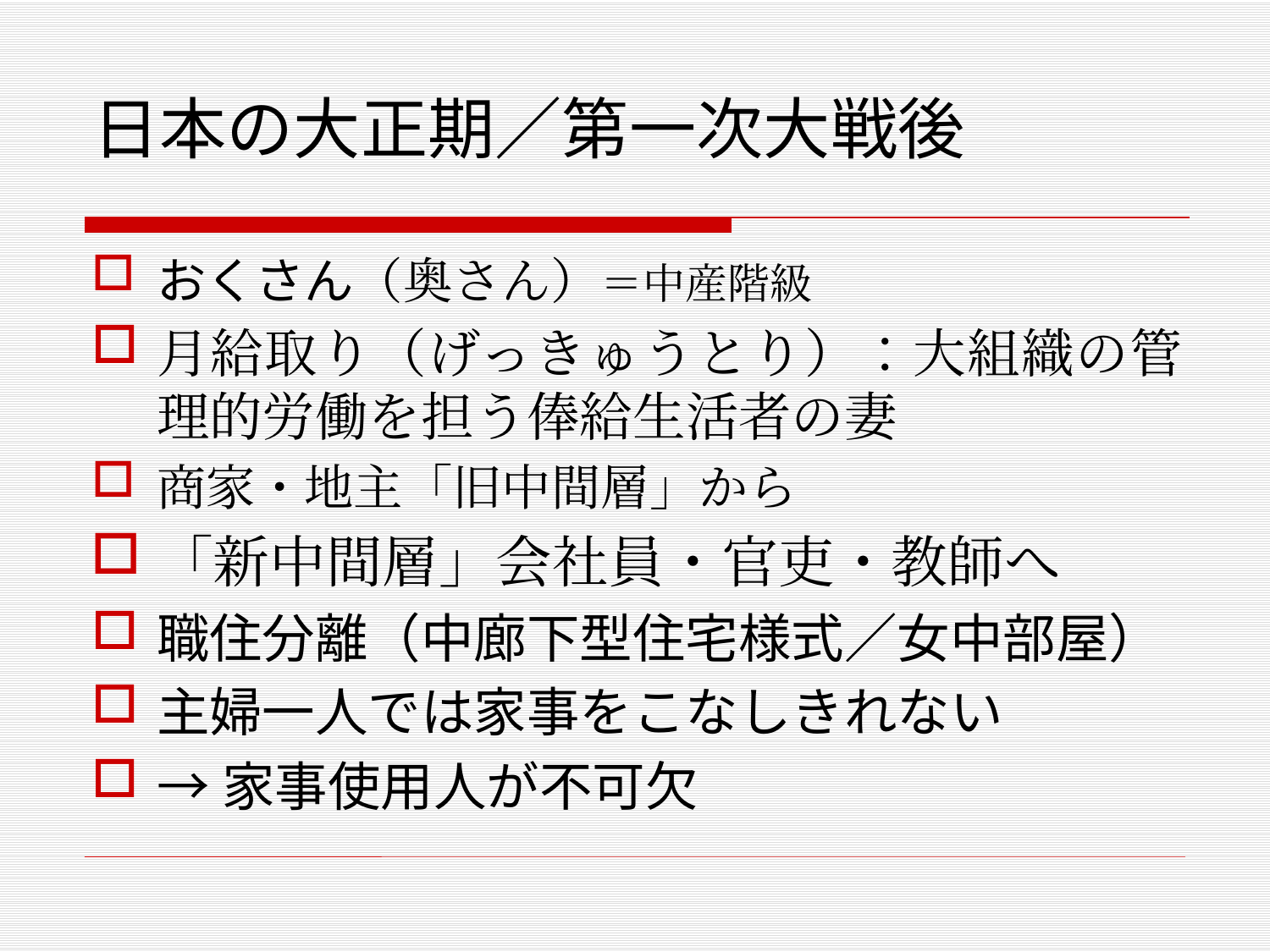

# 日本の大正期／第一次大戦後
おくさん（奥さん）＝中産階級
月給取り（げっきゅうとり）：大組織の管理的労働を担う俸給生活者の妻
商家・地主「旧中間層」から
「新中間層」会社員・官吏・教師へ
職住分離（中廊下型住宅様式／女中部屋）
主婦一人では家事をこなしきれない
→家事使用人が不可欠